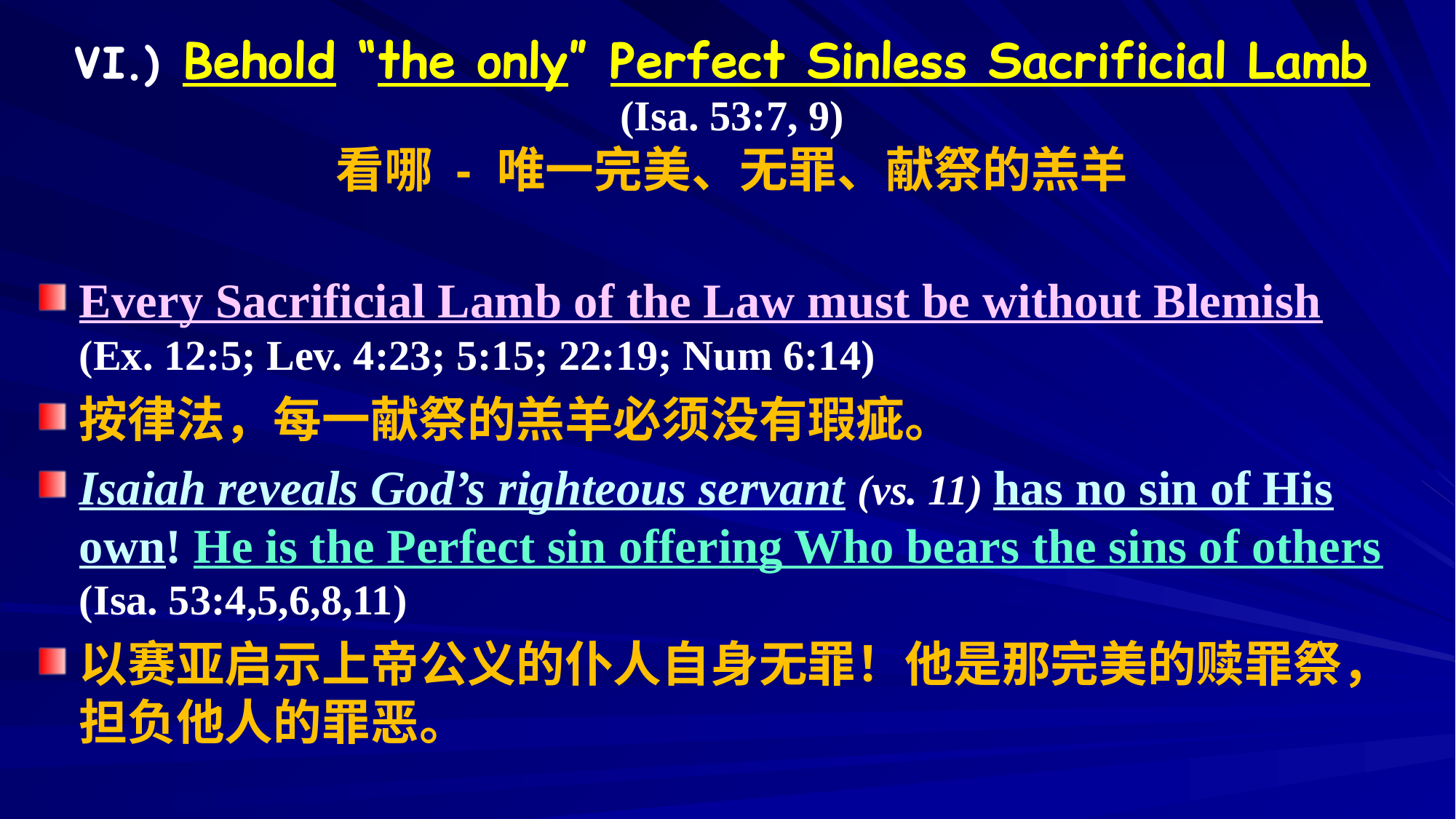

# VI.)	Behold “the only” Perfect Sinless Sacrificial Lamb (Isa. 53:7, 9) 看哪 - 唯一完美、无罪、献祭的羔羊
Every Sacrificial Lamb of the Law must be without Blemish  (Ex. 12:5; Lev. 4:23; 5:15; 22:19; Num 6:14)
按律法，每一献祭的羔羊必须没有瑕疵。
Isaiah reveals God’s righteous servant (vs. 11) has no sin of His own! He is the Perfect sin offering Who bears the sins of others (Isa. 53:4,5,6,8,11)
以赛亚启示上帝公义的仆人自身无罪！他是那完美的赎罪祭，担负他人的罪恶。